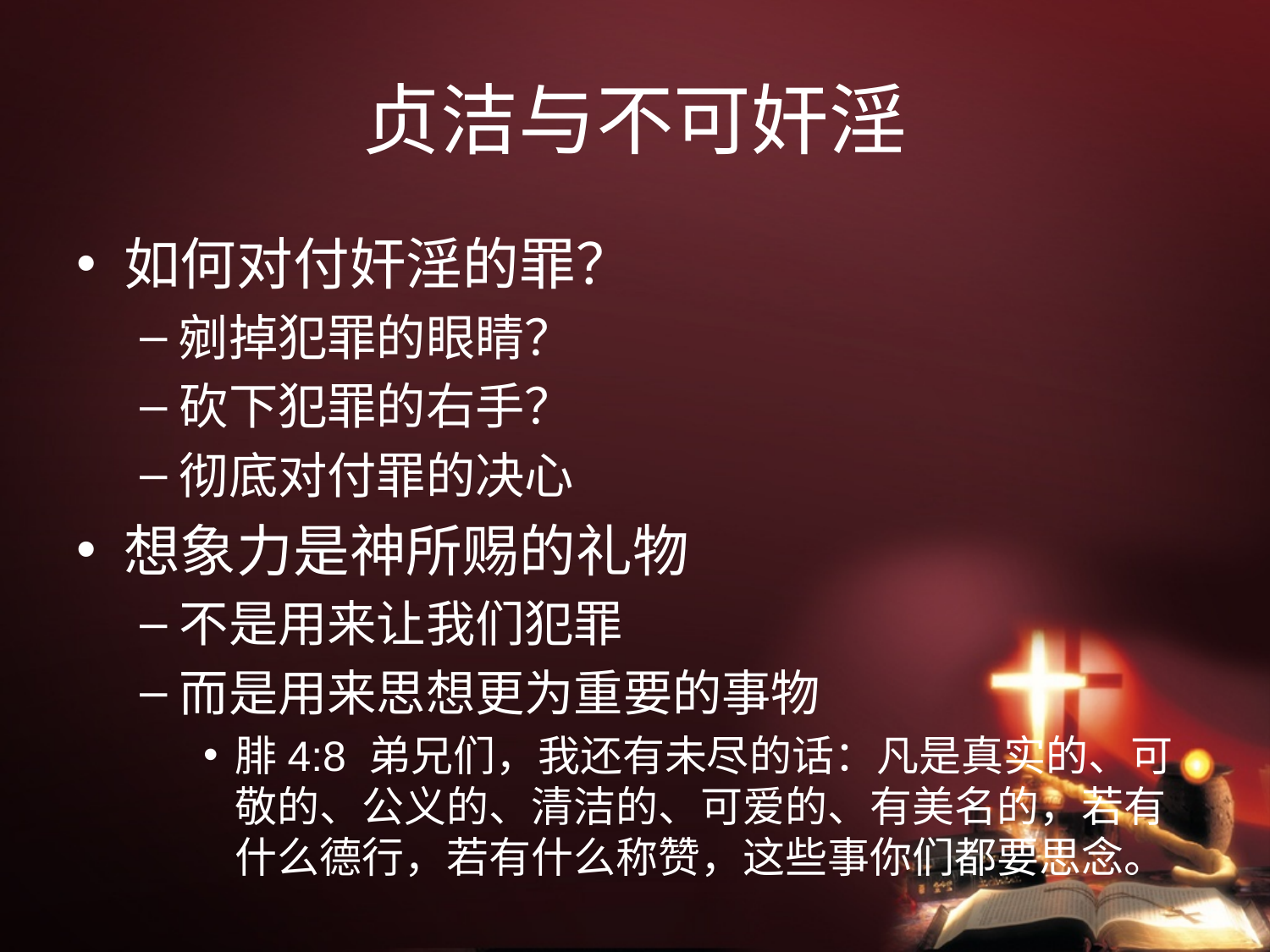

# 贞洁与不可奸淫
如何对付奸淫的罪？
剜掉犯罪的眼睛？
砍下犯罪的右手？
彻底对付罪的决心
想象力是神所赐的礼物
不是用来让我们犯罪
而是用来思想更为重要的事物
腓4:8 弟兄们，我还有未尽的话：凡是真实的、可敬的、公义的、清洁的、可爱的、有美名的，若有什么德行，若有什么称赞，这些事你们都要思念。